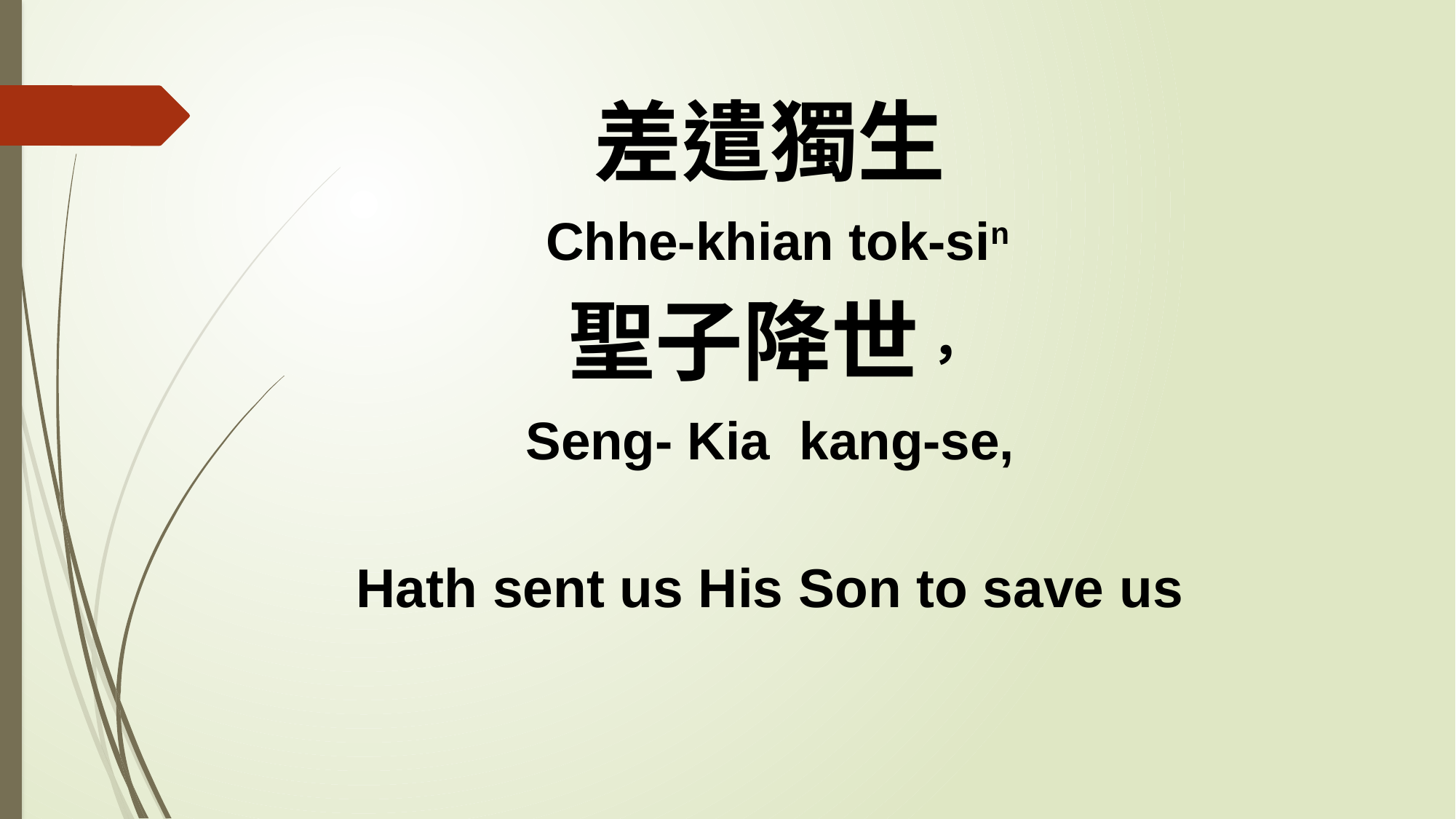

差遣獨生
 Chhe-khian tok-sin
聖子降世，
Seng- Kia  kang-se,

Hath sent us His Son to save us